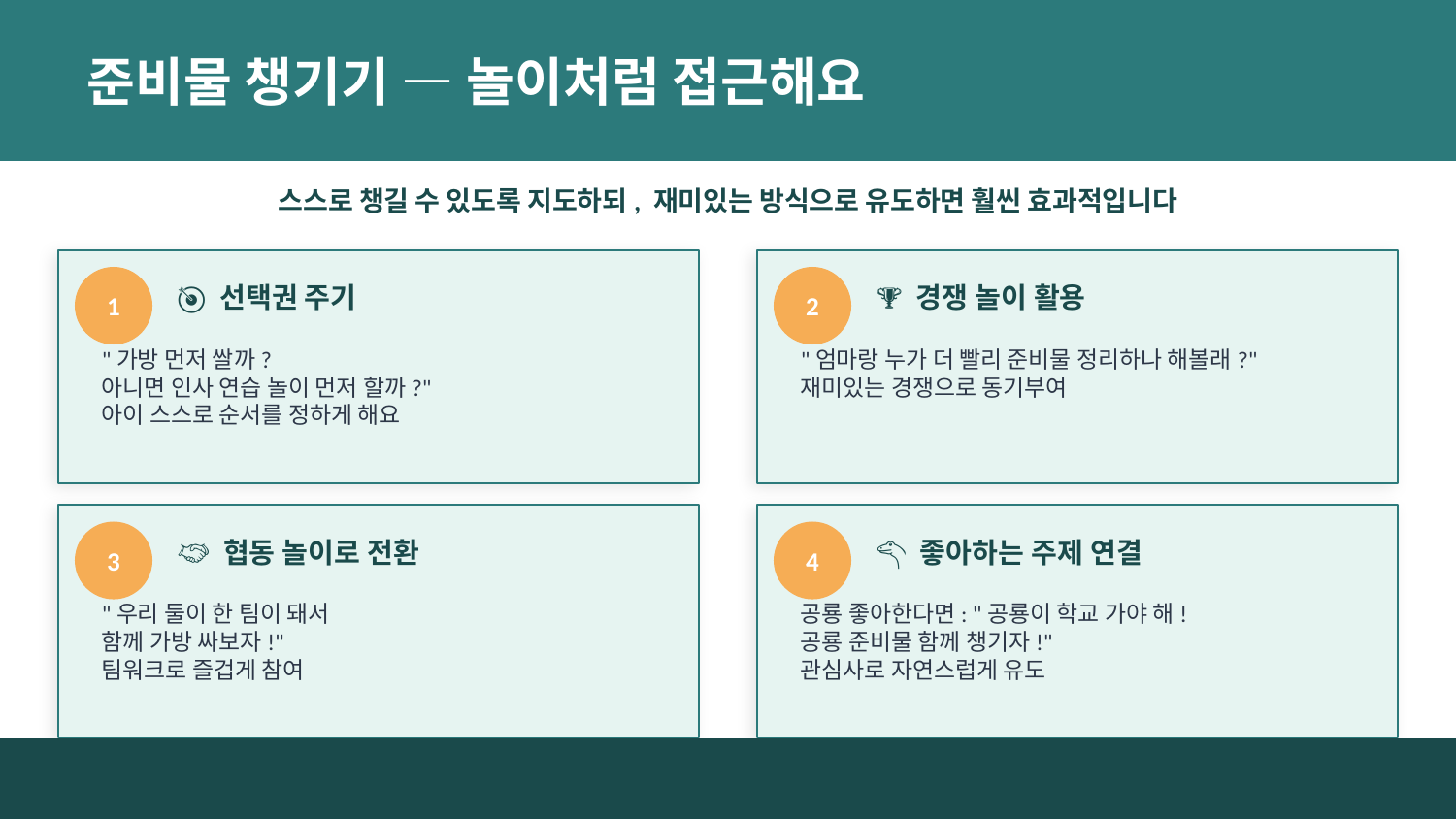

준비물 챙기기 — 놀이처럼 접근해요
스스로 챙길 수 있도록 지도하되, 재미있는 방식으로 유도하면 훨씬 효과적입니다

🎯 선택권 주기
🏆 경쟁 놀이 활용

1

2
"가방 먼저 쌀까?
아니면 인사 연습 놀이 먼저 할까?"
아이 스스로 순서를 정하게 해요
"엄마랑 누가 더 빨리 준비물 정리하나 해볼래?"
재미있는 경쟁으로 동기부여

🤝 협동 놀이로 전환
🦕 좋아하는 주제 연결

3

4
"우리 둘이 한 팀이 돼서
함께 가방 싸보자!"
팀워크로 즐겁게 참여
공룡 좋아한다면: "공룡이 학교 가야 해!
공룡 준비물 함께 챙기자!"
관심사로 자연스럽게 유도